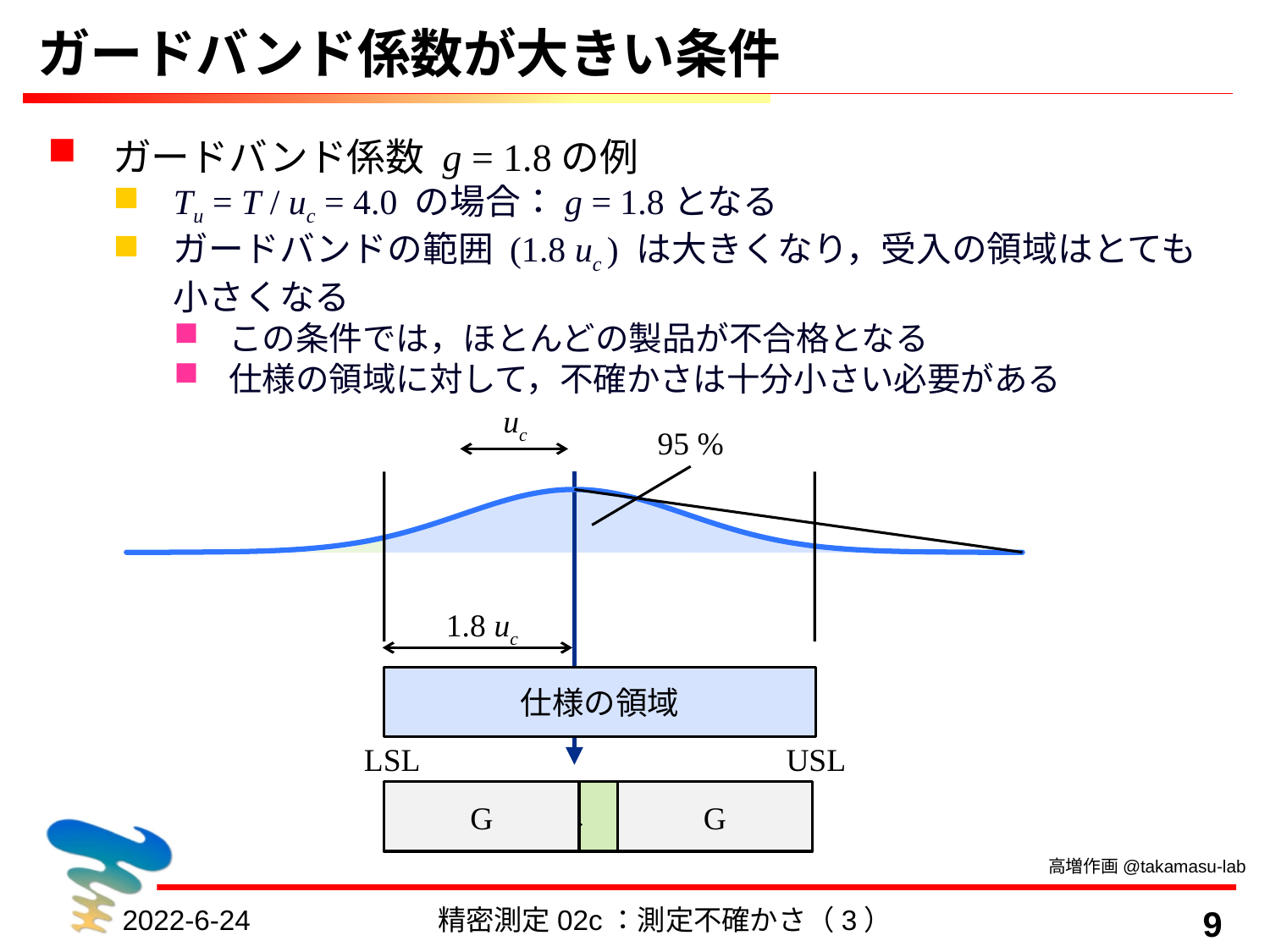

# ガードバンド係数が大きい条件
ガードバンド係数 g = 1.8の例
Tu = T / uc = 4.0 の場合：g = 1.8となる
ガードバンドの範囲 (1.8 uc ) は大きくなり，受入の領域はとても小さくなる
この条件では，ほとんどの製品が不合格となる
仕様の領域に対して，不確かさは十分小さい必要がある
uc
95 %

1.8 uc
仕様の領域
LSL
USL
G
                               受入
G
高増作画@takamasu-lab
2022-6-24
精密測定02c：測定不確かさ（3）
9